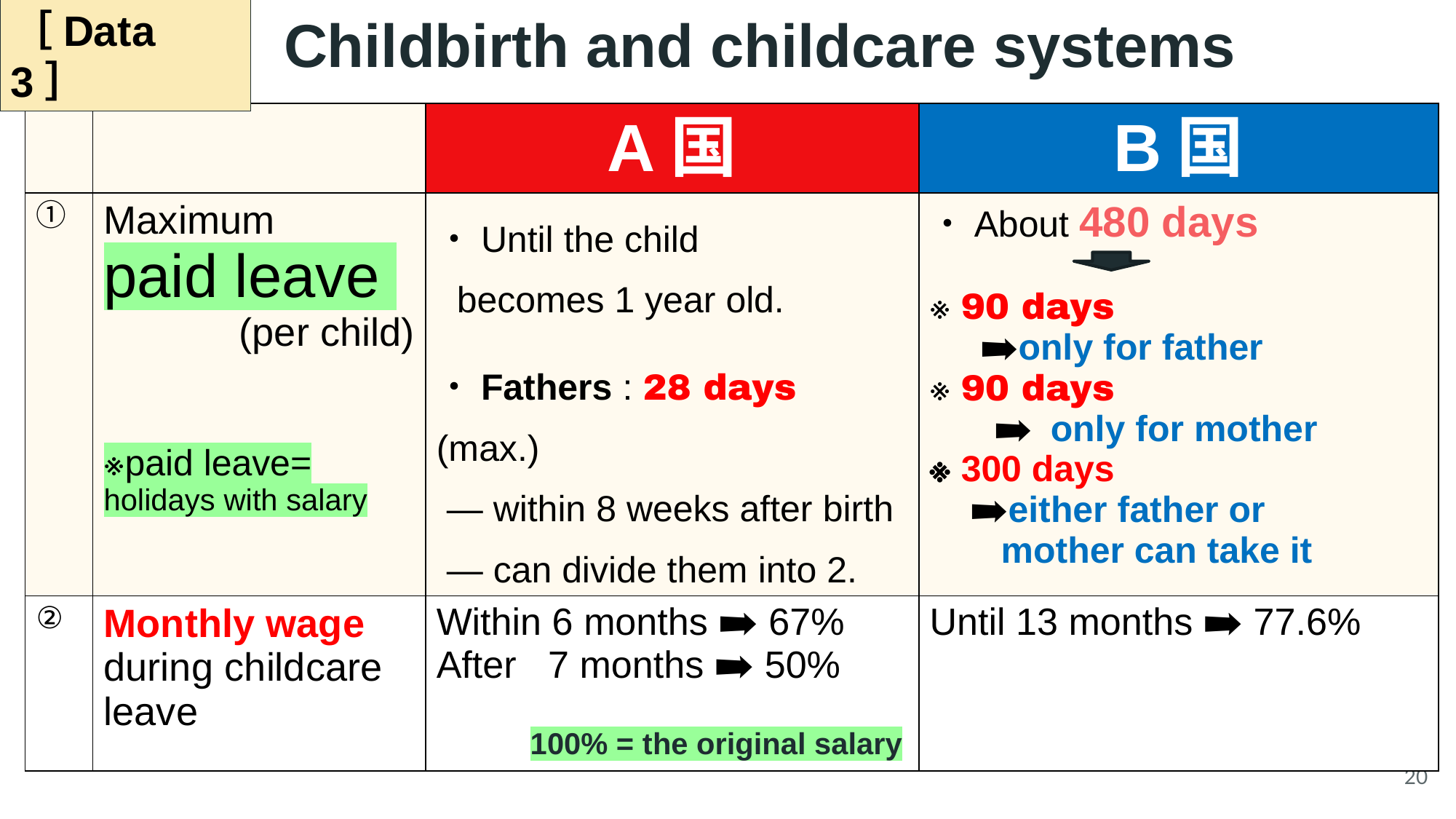

# Childbirth and childcare systems
［Data 3］
|  |  | A国 | B国 |
| --- | --- | --- | --- |
| ① | Maximum paid leave (per child) ※paid leave= holidays with salary | ・Until the child becomes 1 year old. ・Fathers : 28 days (max.) ― within 8 weeks after birth ― can divide them into 2. | ・About 480 days ※ 90 days ➡only for father ※ 90 days 　➡ only for mother ※ 300 days ➡either father or mother can take it |
| ② | Monthly wage during childcare leave | Within 6 months ➡ 67% After 7 months ➡ 50% | Until 13 months ➡ 77.6% |

100% = the original salary
20